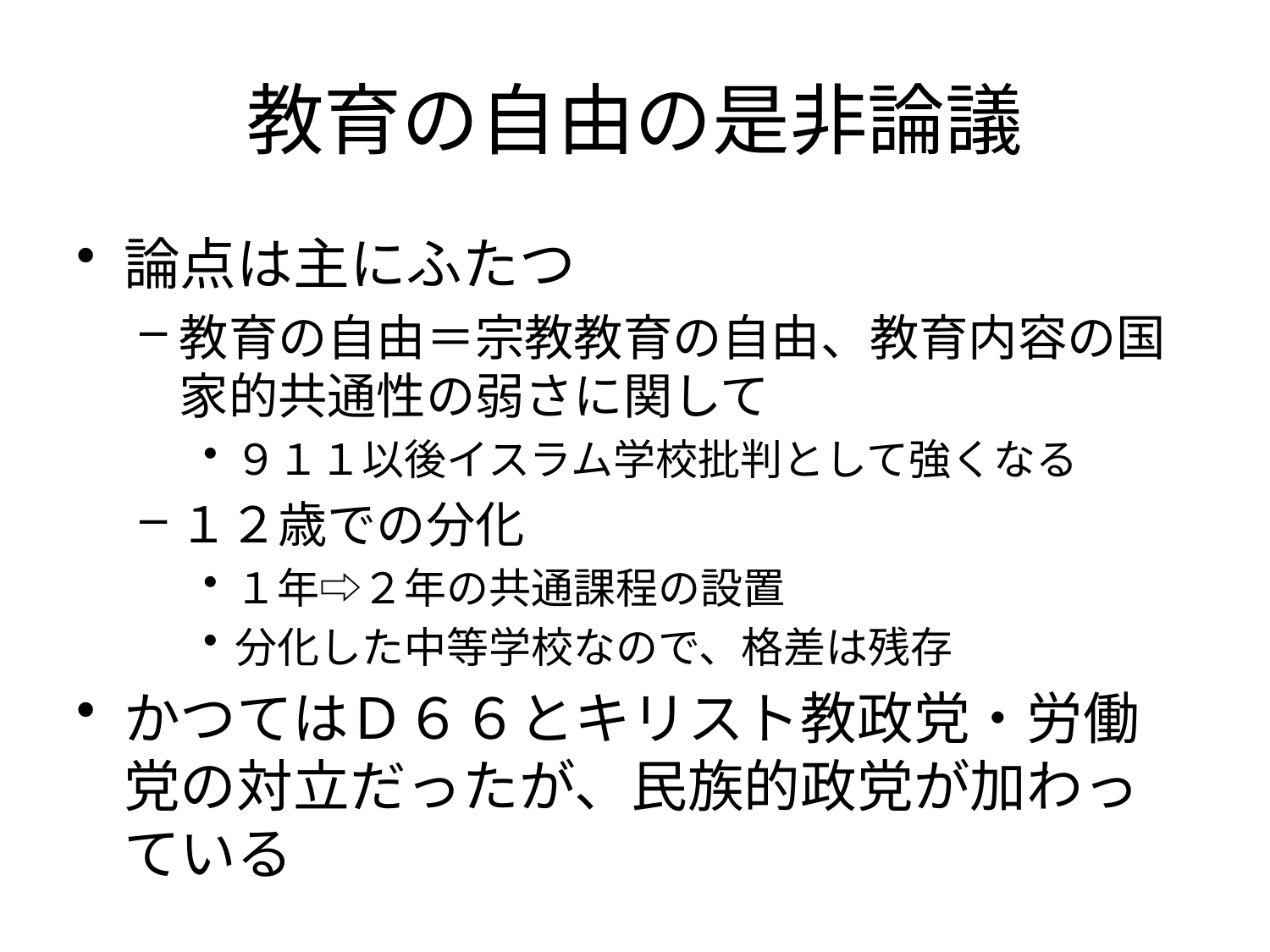

# 教育の自由の是非論議
論点は主にふたつ
教育の自由＝宗教教育の自由、教育内容の国家的共通性の弱さに関して
９１１以後イスラム学校批判として強くなる
１２歳での分化
１年⇨２年の共通課程の設置
分化した中等学校なので、格差は残存
かつてはＤ６６とキリスト教政党・労働党の対立だったが、民族的政党が加わっている